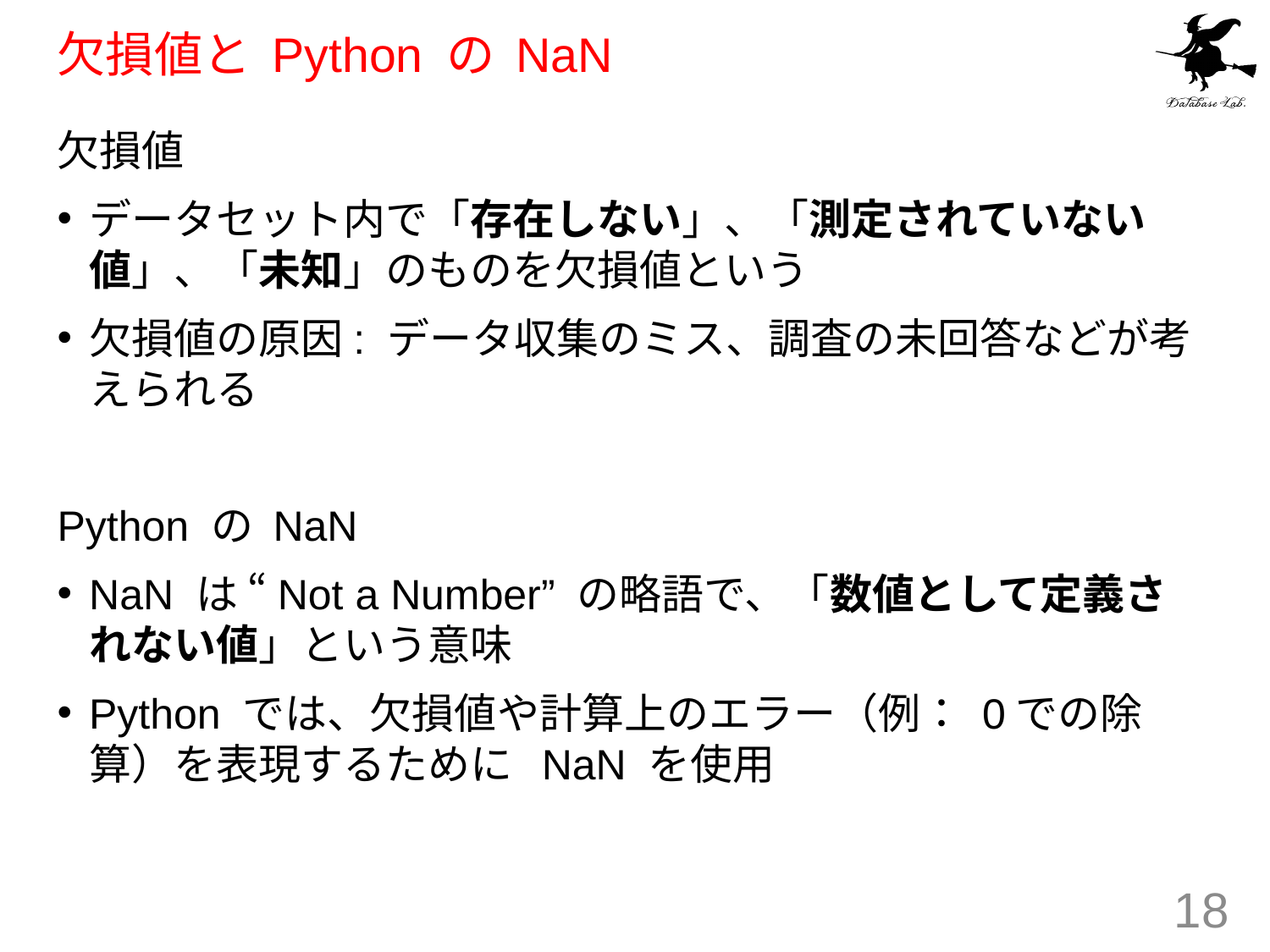

# 欠損値と Python の NaN
欠損値
データセット内で「存在しない」、「測定されていない値」、「未知」のものを欠損値という
欠損値の原因: データ収集のミス、調査の未回答などが考えられる

Python の NaN
NaN は “Not a Number” の略語で、「数値として定義されない値」という意味
Python では、欠損値や計算上のエラー（例： 0での除算）を表現するために  NaN を使用
18